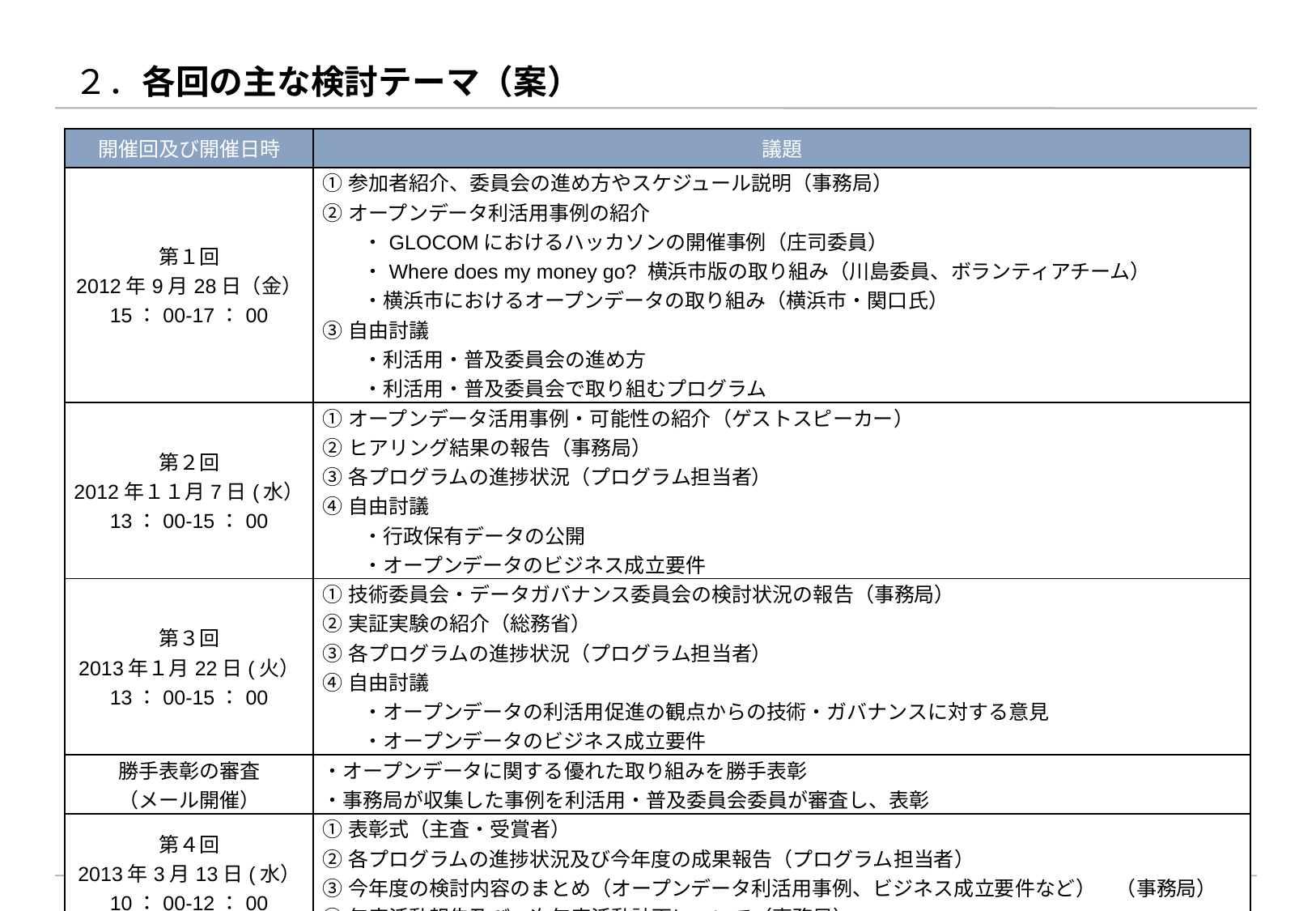

# ２．各回の主な検討テーマ（案）
| 開催回及び開催日時 | 議題 |
| --- | --- |
| 第１回 2012年9月28日（金） 15：00-17：00 | ①参加者紹介、委員会の進め方やスケジュール説明（事務局） ②オープンデータ利活用事例の紹介 　　・GLOCOMにおけるハッカソンの開催事例（庄司委員） 　　・Where does my money go? 横浜市版の取り組み（川島委員、ボランティアチーム） 　　・横浜市におけるオープンデータの取り組み（横浜市・関口氏） ③自由討議 　　・利活用・普及委員会の進め方 　　・利活用・普及委員会で取り組むプログラム |
| 第２回 2012年１１月7日(水） 13：00-15：00 | ①オープンデータ活用事例・可能性の紹介（ゲストスピーカー） ②ヒアリング結果の報告（事務局） ③各プログラムの進捗状況（プログラム担当者） ④自由討議 　　・行政保有データの公開 　　・オープンデータのビジネス成立要件 |
| 第３回 2013年１月22日(火） 13：00-15：00 | ①技術委員会・データガバナンス委員会の検討状況の報告（事務局） ②実証実験の紹介（総務省） ③各プログラムの進捗状況（プログラム担当者） ④自由討議 　　・オープンデータの利活用促進の観点からの技術・ガバナンスに対する意見 　　・オープンデータのビジネス成立要件 |
| 勝手表彰の審査 （メール開催） | ・オープンデータに関する優れた取り組みを勝手表彰 ・事務局が収集した事例を利活用・普及委員会委員が審査し、表彰 |
| 第４回 2013年3月13日(水） 10：00-12：00 | ①表彰式（主査・受賞者） ②各プログラムの進捗状況及び今年度の成果報告（プログラム担当者） ③今年度の検討内容のまとめ（オープンデータ利活用事例、ビジネス成立要件など）　（事務局） ④年度活動報告及び、次年度活動計画について（事務局） |
6